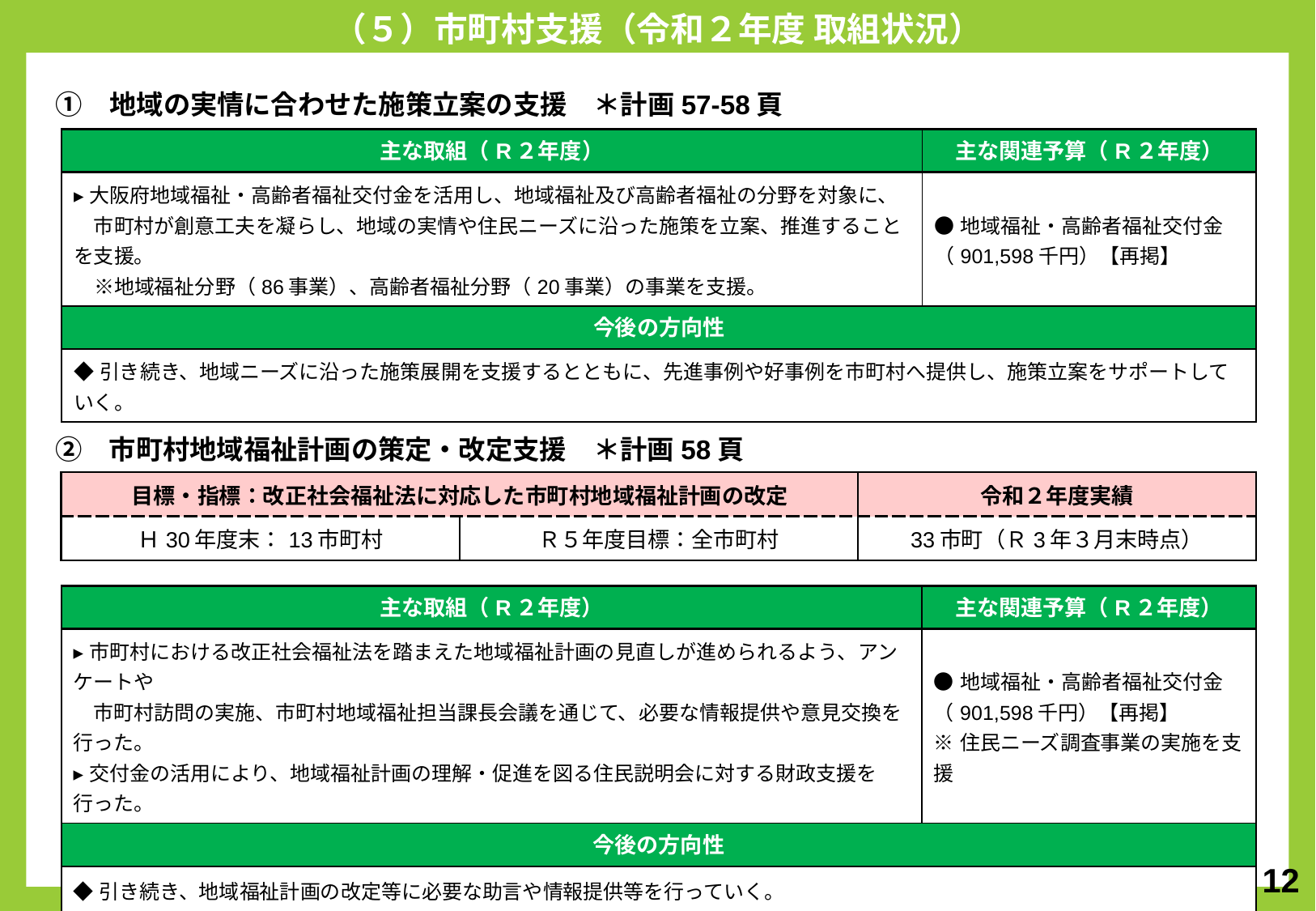

（５）市町村支援（令和２年度 取組状況）
　①　地域の実情に合わせた施策立案の支援　＊計画57-58頁
| 主な取組（R２年度） | 主な関連予算（R２年度） |
| --- | --- |
| ▸大阪府地域福祉・高齢者福祉交付金を活用し、地域福祉及び高齢者福祉の分野を対象に、 　市町村が創意工夫を凝らし、地域の実情や住民ニーズに沿った施策を立案、推進することを支援。 　※地域福祉分野（86事業）、高齢者福祉分野（20事業）の事業を支援。 | ●地域福祉・高齢者福祉交付金（901,598千円）【再掲】 |
| 今後の方向性 |  |
| ◆引き続き、地域ニーズに沿った施策展開を支援するとともに、先進事例や好事例を市町村へ提供し、施策立案をサポートしていく。 |  |
　②　市町村地域福祉計画の策定・改定支援　＊計画58頁
| 目標・指標：改正社会福祉法に対応した市町村地域福祉計画の改定 |  | 令和２年度実績 |
| --- | --- | --- |
| Ｈ30年度末：13市町村 | Ｒ５年度目標：全市町村 | 33市町（Ｒ3年３月末時点） |
| 主な取組（R２年度） | 主な関連予算（R２年度） |
| --- | --- |
| ▸市町村における改正社会福祉法を踏まえた地域福祉計画の見直しが進められるよう、アンケートや 　市町村訪問の実施、市町村地域福祉担当課長会議を通じて、必要な情報提供や意見交換を行った。 ▸交付金の活用により、地域福祉計画の理解・促進を図る住民説明会に対する財政支援を行った。 | ●地域福祉・高齢者福祉交付金（901,598千円）【再掲】 ※住民ニーズ調査事業の実施を支援 |
| 今後の方向性 |  |
| ◆引き続き、地域福祉計画の改定等に必要な助言や情報提供等を行っていく。 |  |
12